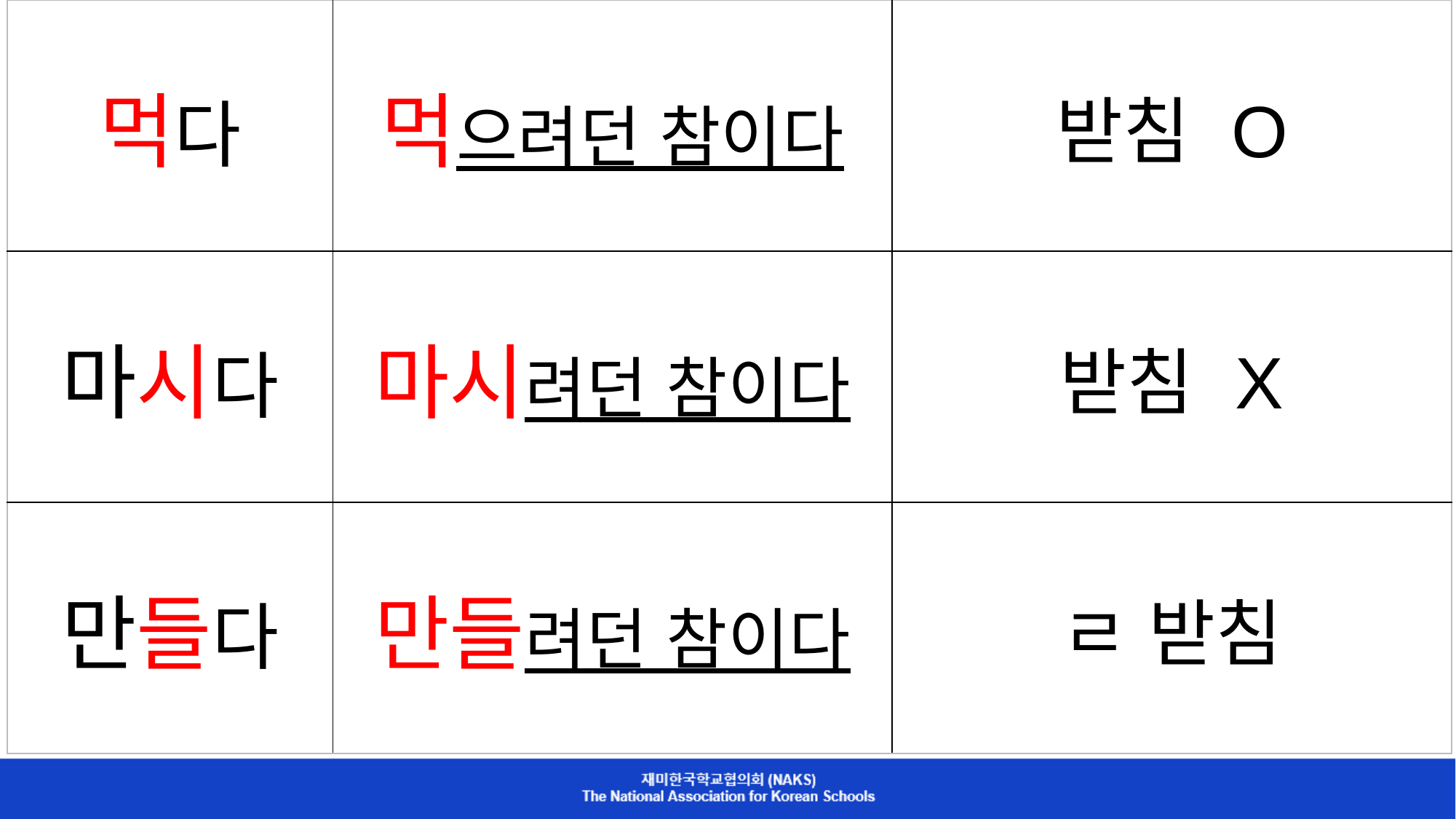

| 먹다 | 먹으려던 참이다 | 받침 O |
| --- | --- | --- |
| 마시다 | 마시려던 참이다 | 받침 X |
| 만들다 | 만들려던 참이다 | ㄹ 받침 |